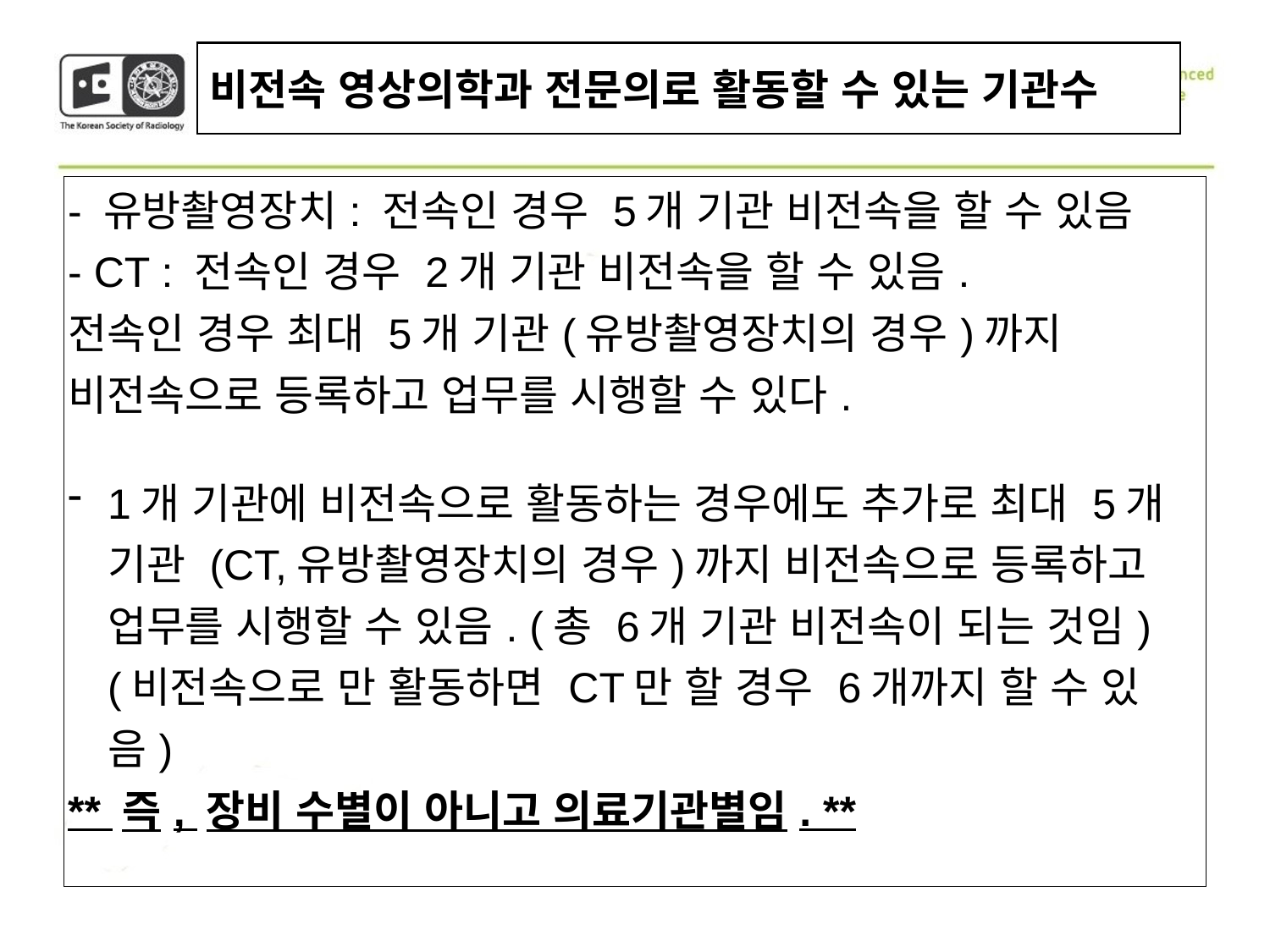

비전속 영상의학과 전문의로 활동할 수 있는 기관수
| - 유방촬영장치: 전속인 경우 5개 기관 비전속을 할 수 있음 - CT : 전속인 경우 2개 기관 비전속을 할 수 있음. 전속인 경우 최대 5개 기관(유방촬영장치의 경우)까지 비전속으로 등록하고 업무를 시행할 수 있다. 1개 기관에 비전속으로 활동하는 경우에도 추가로 최대 5개 기관 (CT,유방촬영장치의 경우)까지 비전속으로 등록하고 업무를 시행할 수 있음. (총 6개 기관 비전속이 되는 것임) (비전속으로 만 활동하면 CT만 할 경우 6개까지 할 수 있음) \*\* 즉, 장비 수별이 아니고 의료기관별임. \*\* |
| --- |